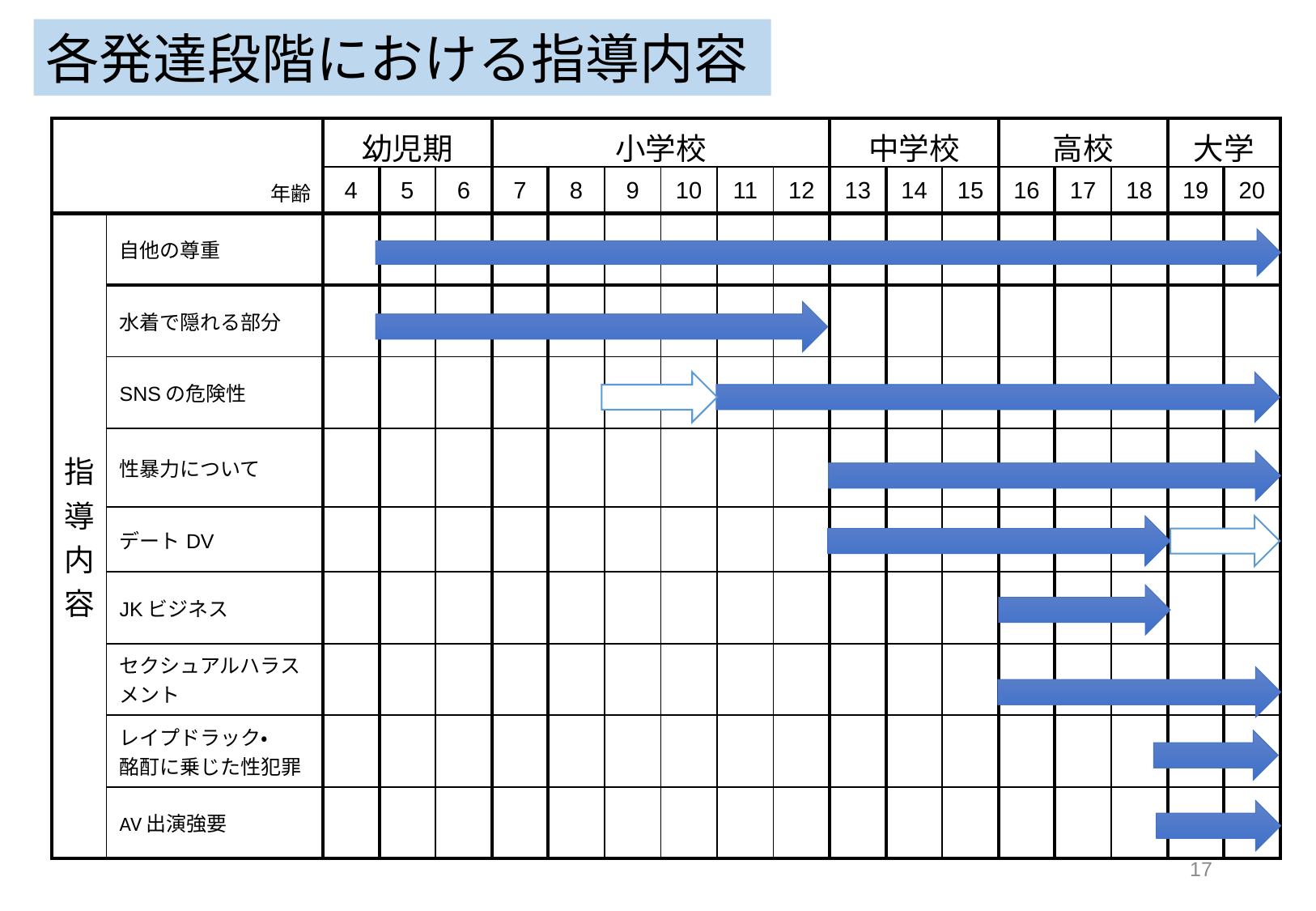

各発達段階における指導内容
| 年齢 |  | 幼児期 |  |  | 小学校 |  |  |  |  |  | 中学校 |  |  | 高校 |  |  | 大学 |  |
| --- | --- | --- | --- | --- | --- | --- | --- | --- | --- | --- | --- | --- | --- | --- | --- | --- | --- | --- |
|  |  | 4 | 5 | 6 | 7 | 8 | 9 | 10 | 11 | 12 | 13 | 14 | 15 | 16 | 17 | 18 | 19 | 20 |
| 指導内容 | 自他の尊重 |  |  |  |  |  |  |  |  |  |  |  |  |  |  |  |  |  |
|  | 水着で隠れる部分 |  |  |  |  |  |  |  |  |  |  |  |  |  |  |  |  |  |
|  | SNSの危険性 |  |  |  |  |  |  |  |  |  |  |  |  |  |  |  |  |  |
|  | 性暴力について |  |  |  |  |  |  |  |  |  |  |  |  |  |  |  |  |  |
|  | デートDV |  |  |  |  |  |  |  |  |  |  |  |  |  |  |  |  |  |
|  | JKビジネス |  |  |  |  |  |  |  |  |  |  |  |  |  |  |  |  |  |
|  | セクシュアルハラスメント |  |  |  |  |  |  |  |  |  |  |  |  |  |  |  |  |  |
|  | レイプドラック・ 酩酊に乗じた性犯罪 |  |  |  |  |  |  |  |  |  |  |  |  |  |  |  |  |  |
|  | AV出演強要 |  |  |  |  |  |  |  |  |  |  |  |  |  |  |  |  |  |

17